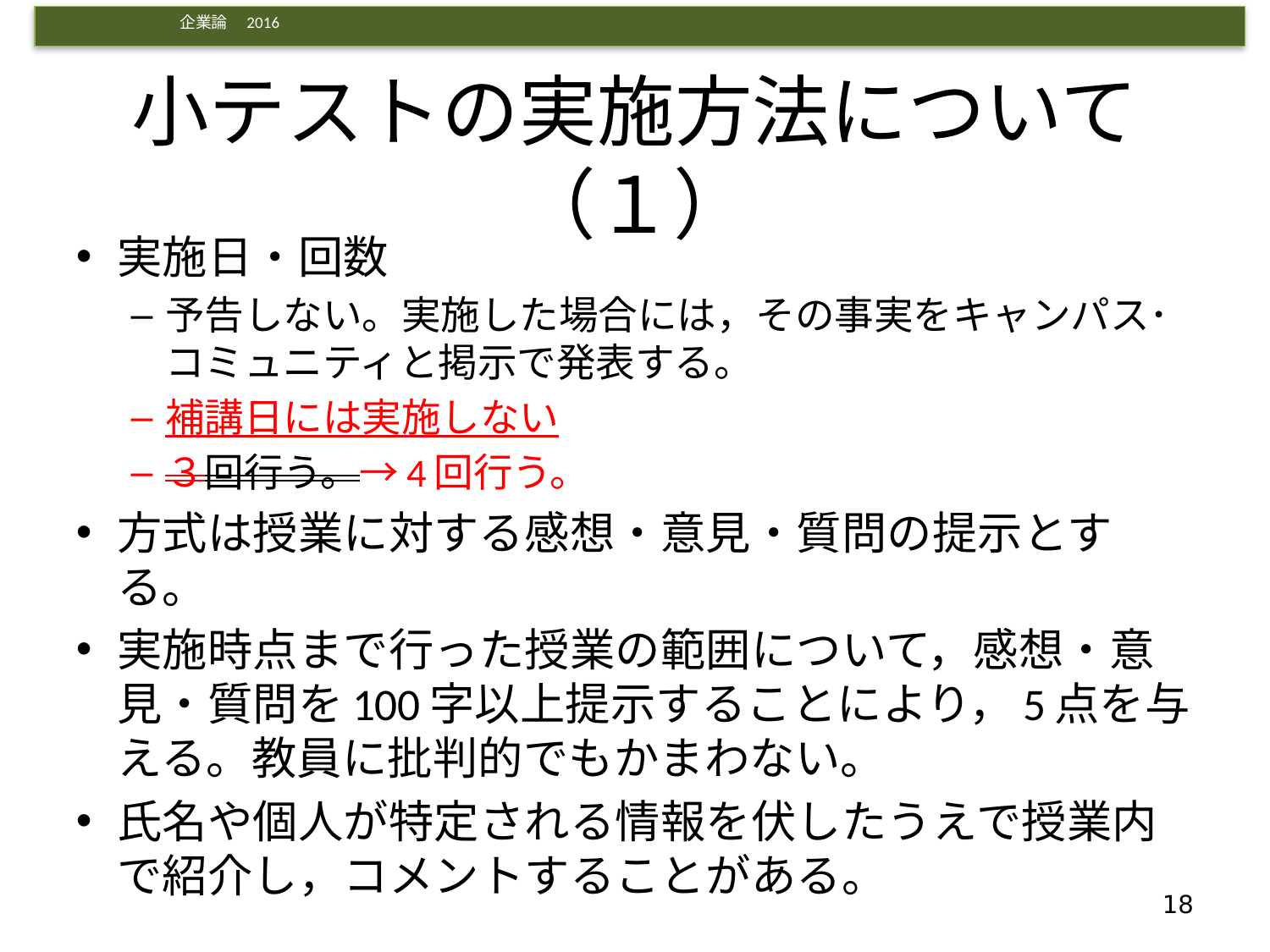

# 小テストの実施方法について（１）
実施日・回数
予告しない。実施した場合には，その事実をキャンパス･コミュニティと掲示で発表する。
補講日には実施しない
３回行う。→4回行う。
方式は授業に対する感想・意見・質問の提示とする。
実施時点まで行った授業の範囲について，感想・意見・質問を100字以上提示することにより，5点を与える。教員に批判的でもかまわない。
氏名や個人が特定される情報を伏したうえで授業内で紹介し，コメントすることがある。

18